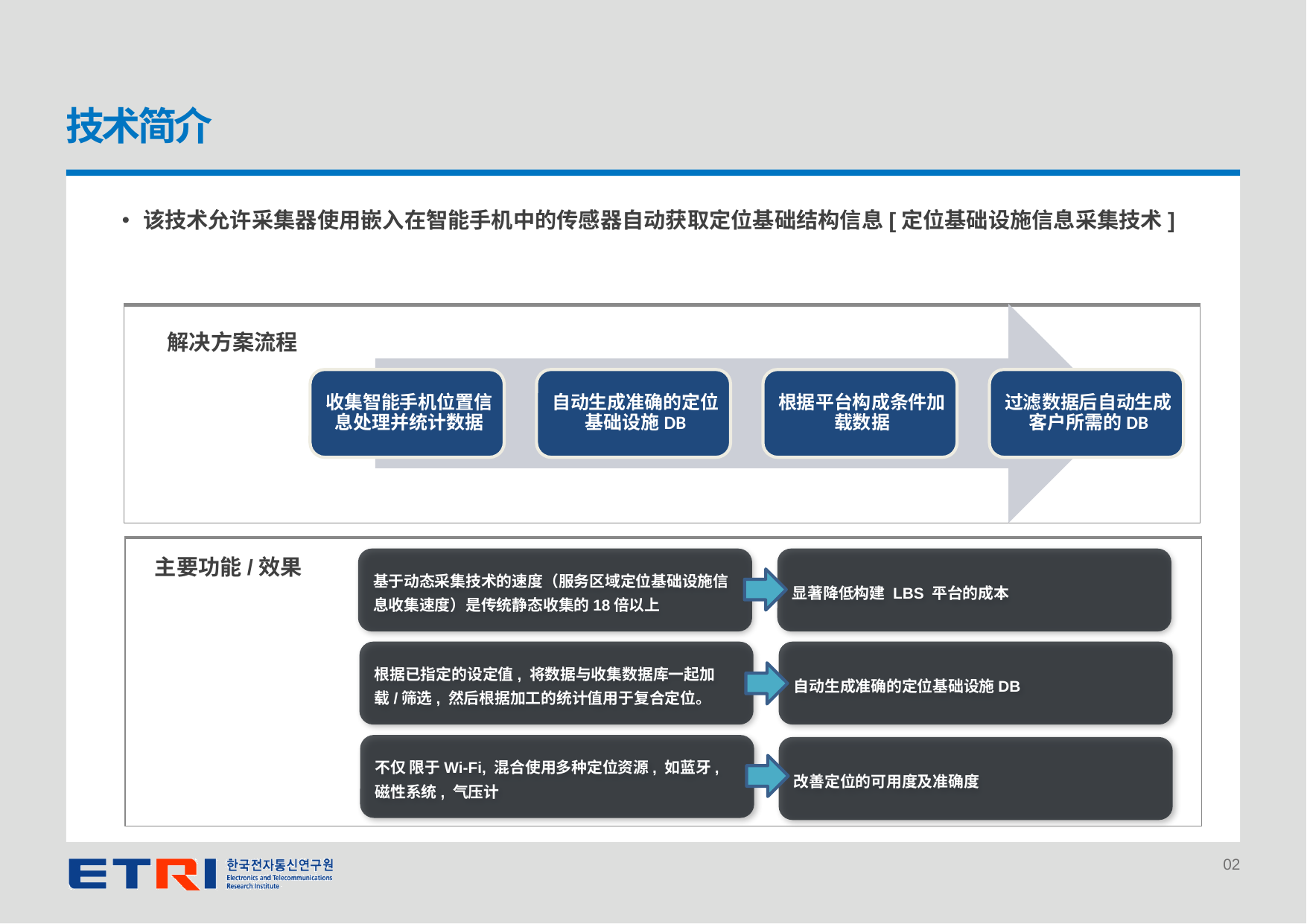

# 技术简介

该技术允许采集器使用嵌入在智能手机中的传感器自动获取定位基础结构信息[定位基础设施信息采集技术]

收集智能手机位置信息处理并统计数据
自动生成准确的定位基础设施DB
根据平台构成条件加载数据
过滤数据后自动生成客户所需的DB

解决方案流程

主要功能/效果
基于动态采集技术的速度（服务区域定位基础设施信息收集速度）是传统静态收集的18倍以上
显著降低构建 LBS 平台的成本

不仅 限于Wi-Fi, 混合使用多种定位资源, 如蓝牙, 磁性系统, 气压计
改善定位的可用度及准确度

根据已指定的设定值, 将数据与收集数据库一起加载/筛选, 然后根据加工的统计值用于复合定位。
自动生成准确的定位基础设施DB
02